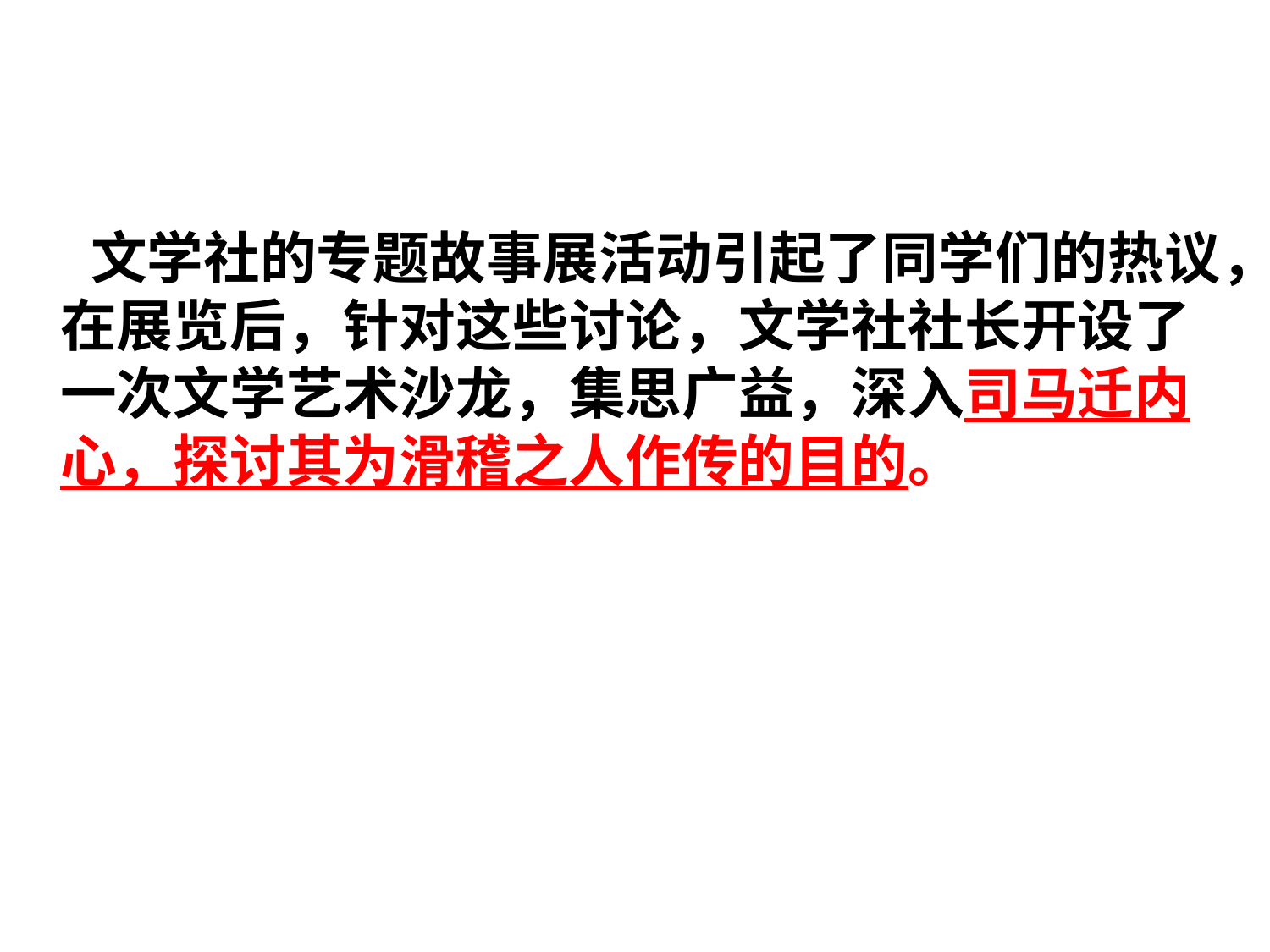

文学社的专题故事展活动引起了同学们的热议，在展览后，针对这些讨论，文学社社长开设了一次文学艺术沙龙，集思广益，深入司马迁内心，探讨其为滑稽之人作传的目的。